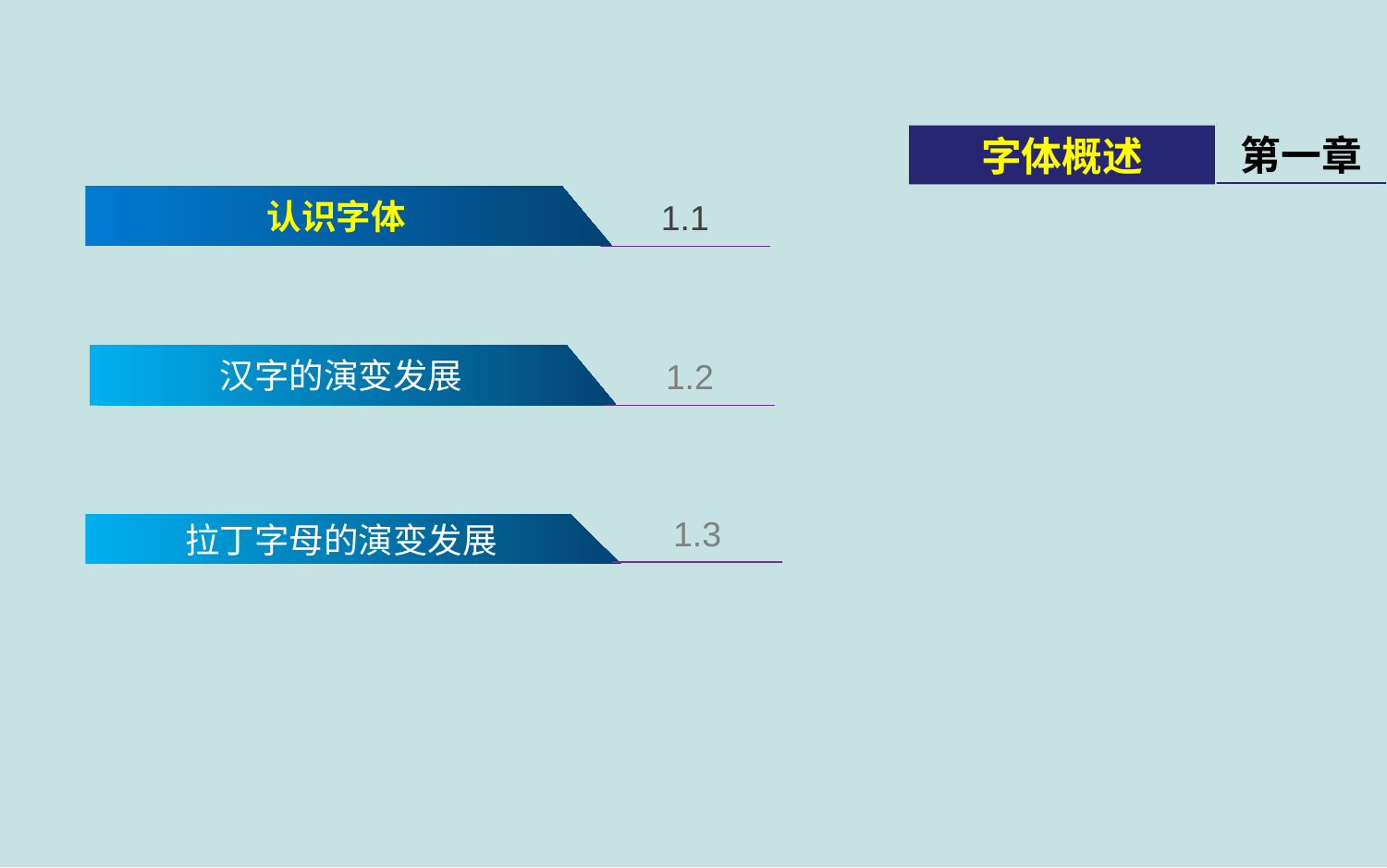

第一章
字体概述
认识字体
1.1
汉字的演变发展
1.2
1.3
拉丁字母的演变发展